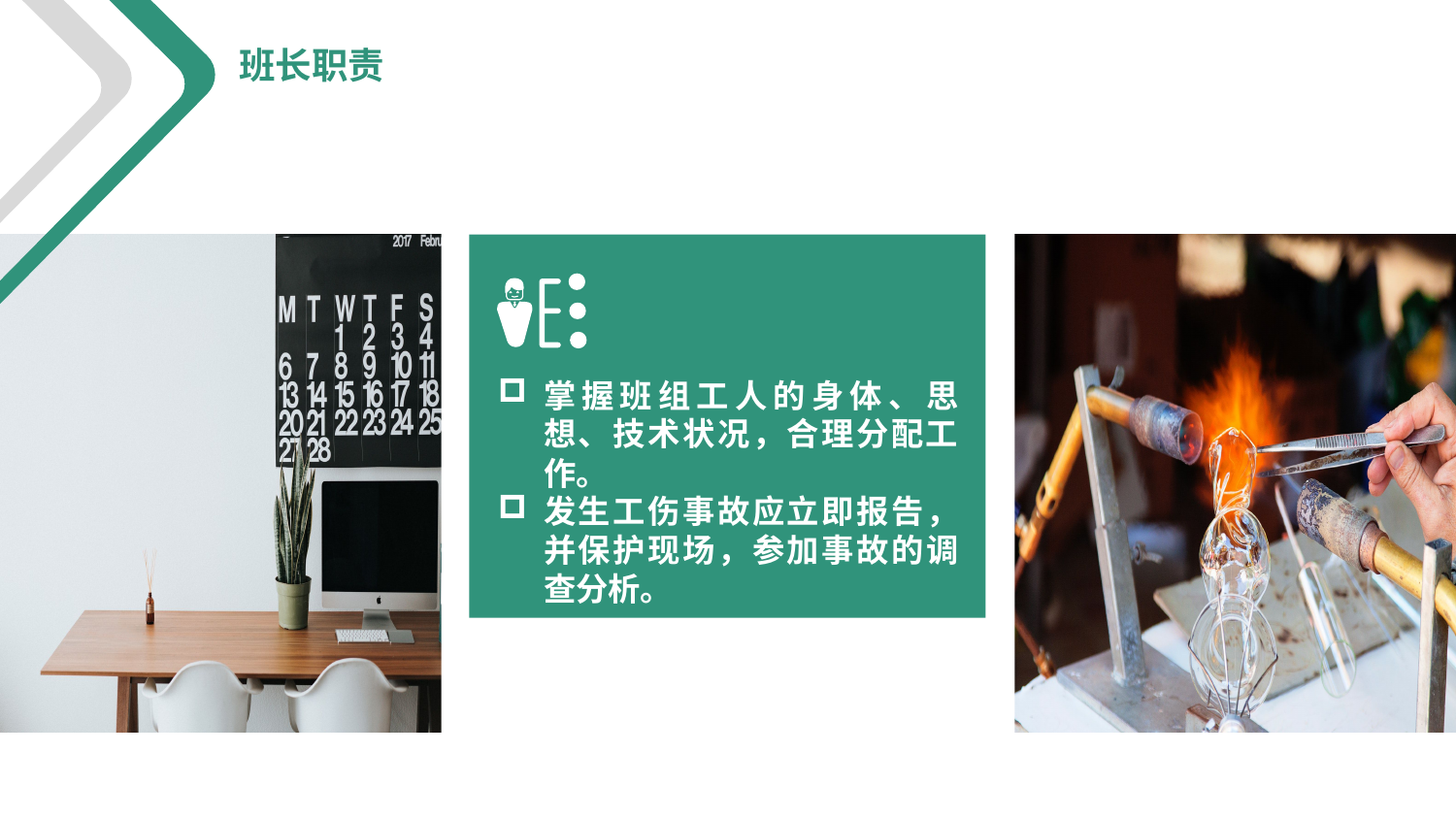

班长职责

掌握班组工人的身体、思想、技术状况，合理分配工作。
发生工伤事故应立即报告，并保护现场，参加事故的调查分析。